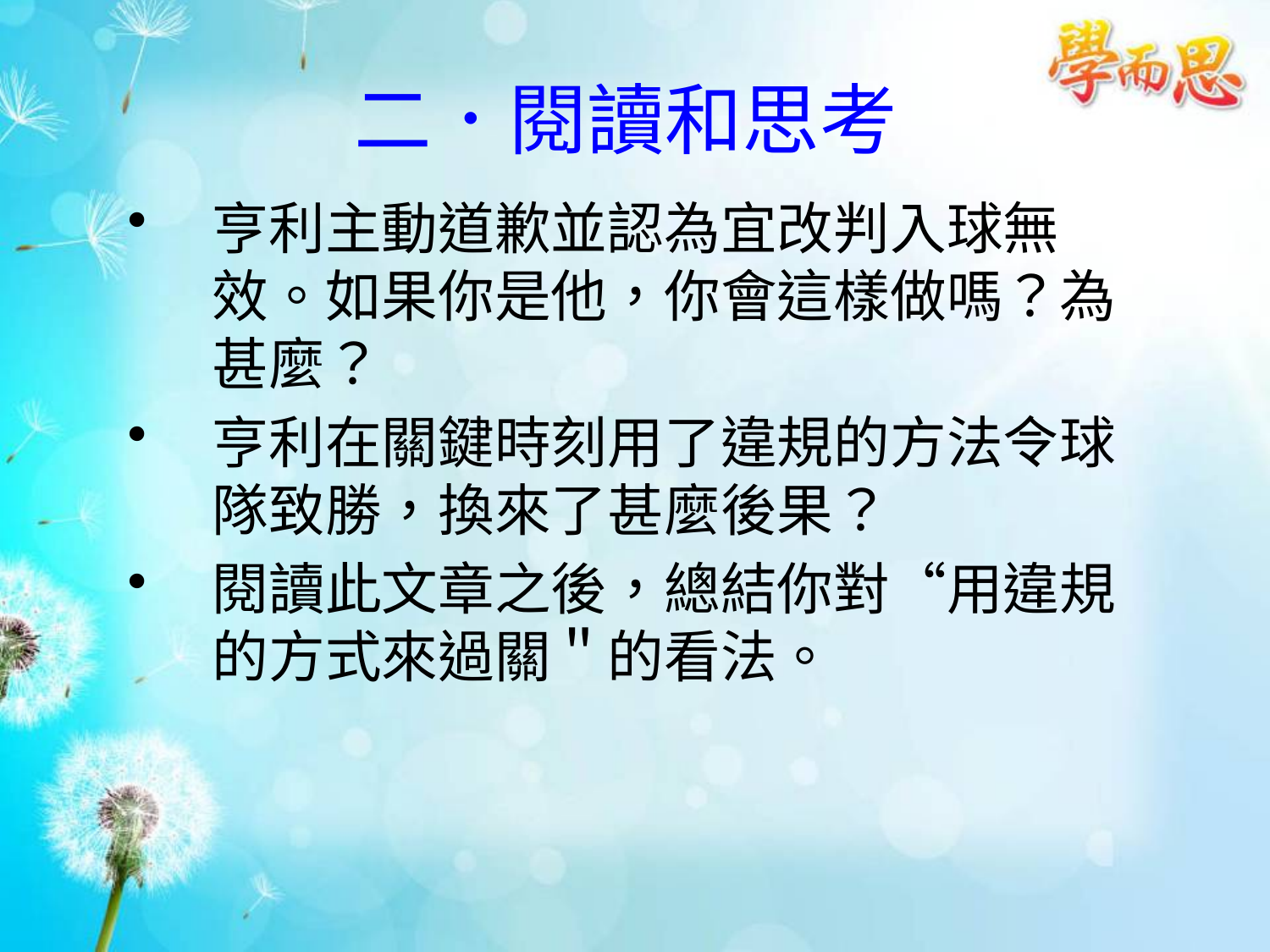

# 二．閱讀和思考
亨利主動道歉並認為宜改判入球無效。如果你是他，你會這樣做嗎？為甚麼？
亨利在關鍵時刻用了違規的方法令球隊致勝，換來了甚麼後果？
閱讀此文章之後，總結你對“用違規的方式來過關＂的看法。